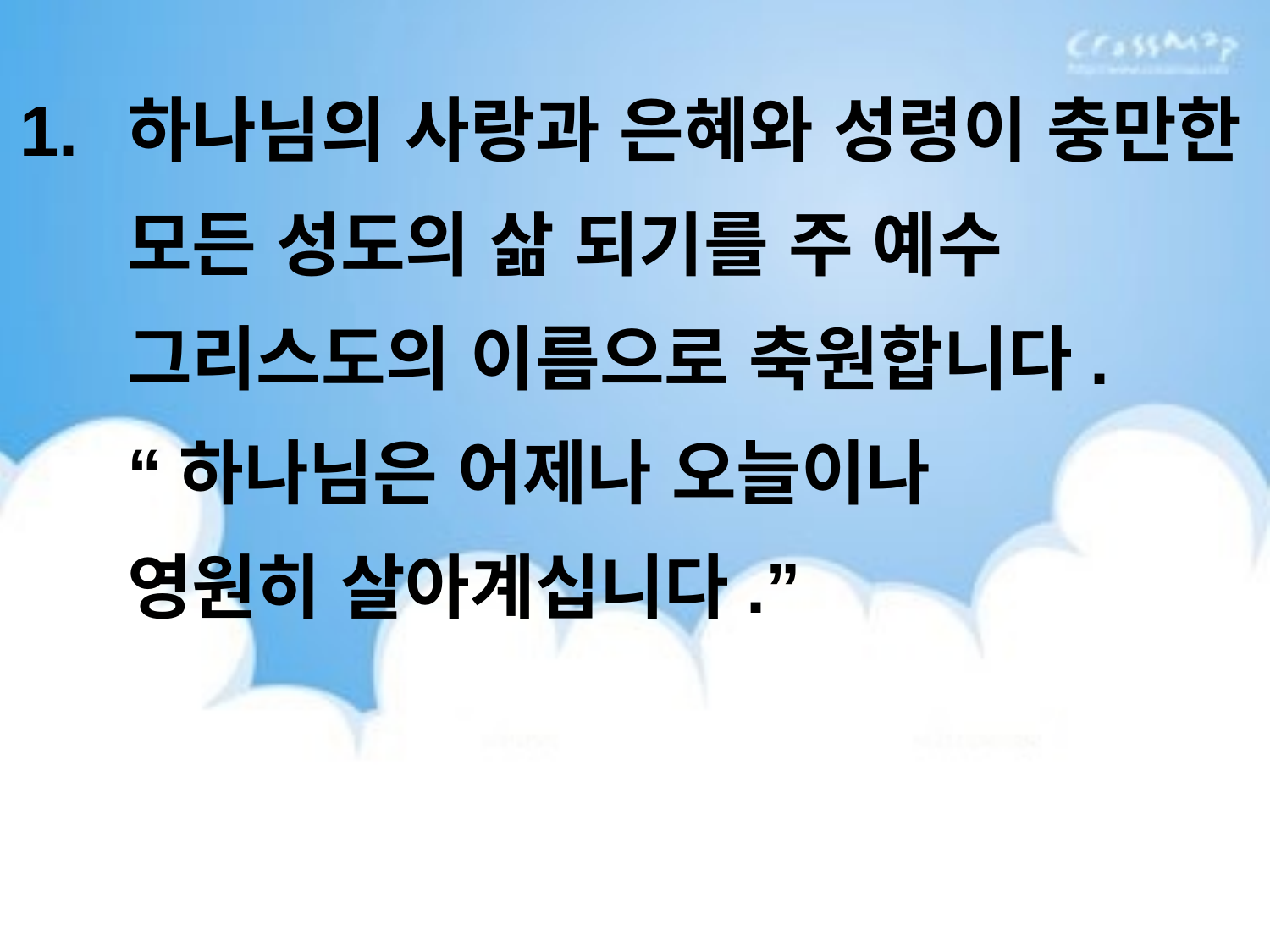

1.	하나님의 사랑과 은혜와 성령이 충만한 모든 성도의 삶 되기를 주 예수 그리스도의 이름으로 축원합니다.
“하나님은 어제나 오늘이나
영원히 살아계십니다.”